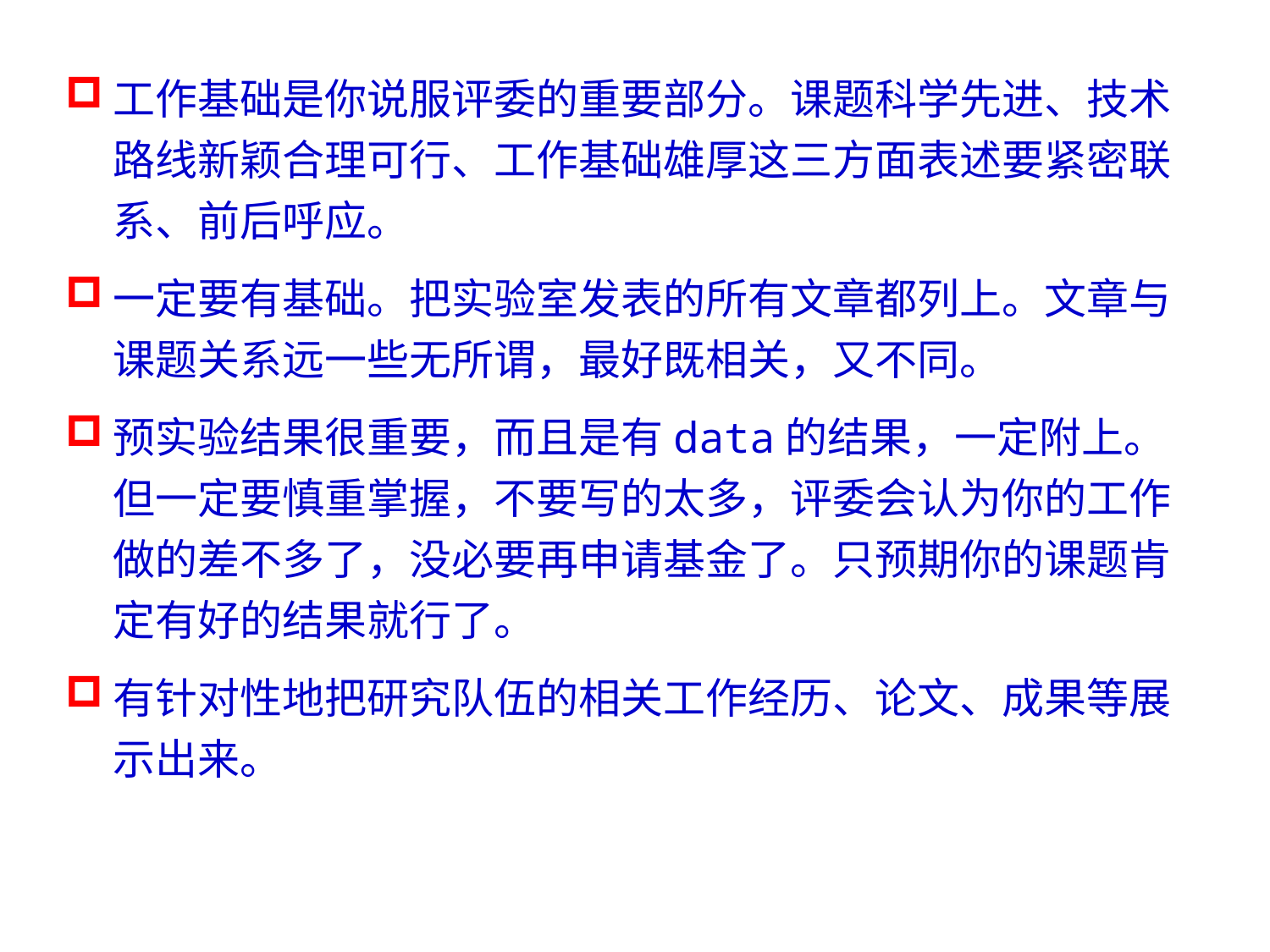

工作基础是你说服评委的重要部分。课题科学先进、技术路线新颖合理可行、工作基础雄厚这三方面表述要紧密联系、前后呼应。
一定要有基础。把实验室发表的所有文章都列上。文章与课题关系远一些无所谓，最好既相关，又不同。
预实验结果很重要，而且是有data的结果，一定附上。但一定要慎重掌握，不要写的太多，评委会认为你的工作做的差不多了，没必要再申请基金了。只预期你的课题肯定有好的结果就行了。
有针对性地把研究队伍的相关工作经历、论文、成果等展示出来。